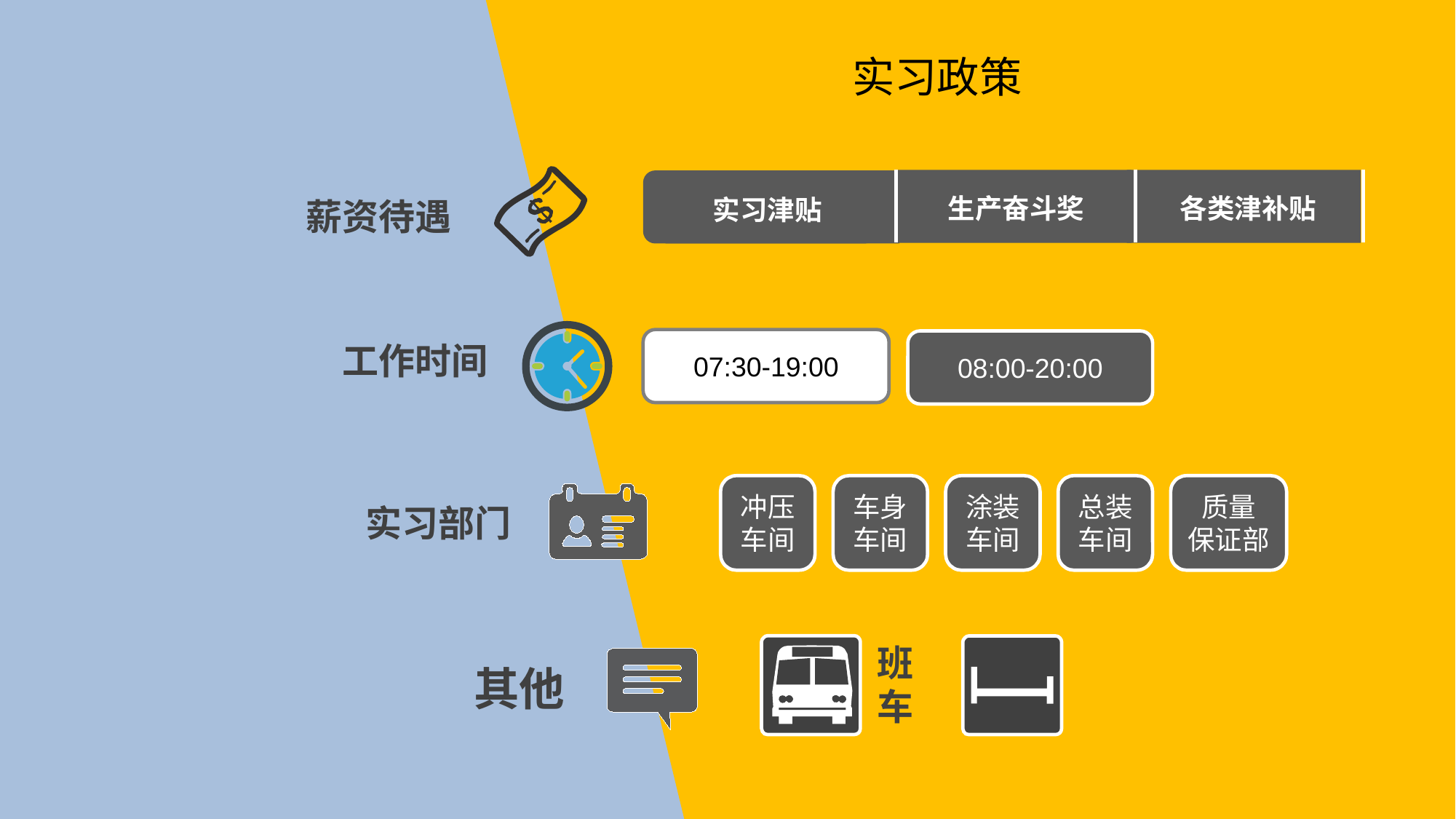

# 实习政策

生产奋斗奖
各类津补贴
实习津贴
薪资待遇

07:30-19:00
08:00-20:00
工作时间
冲压
车间
车身车间
涂装车间
总装车间
质量
保证部

实习部门
班
车

其他